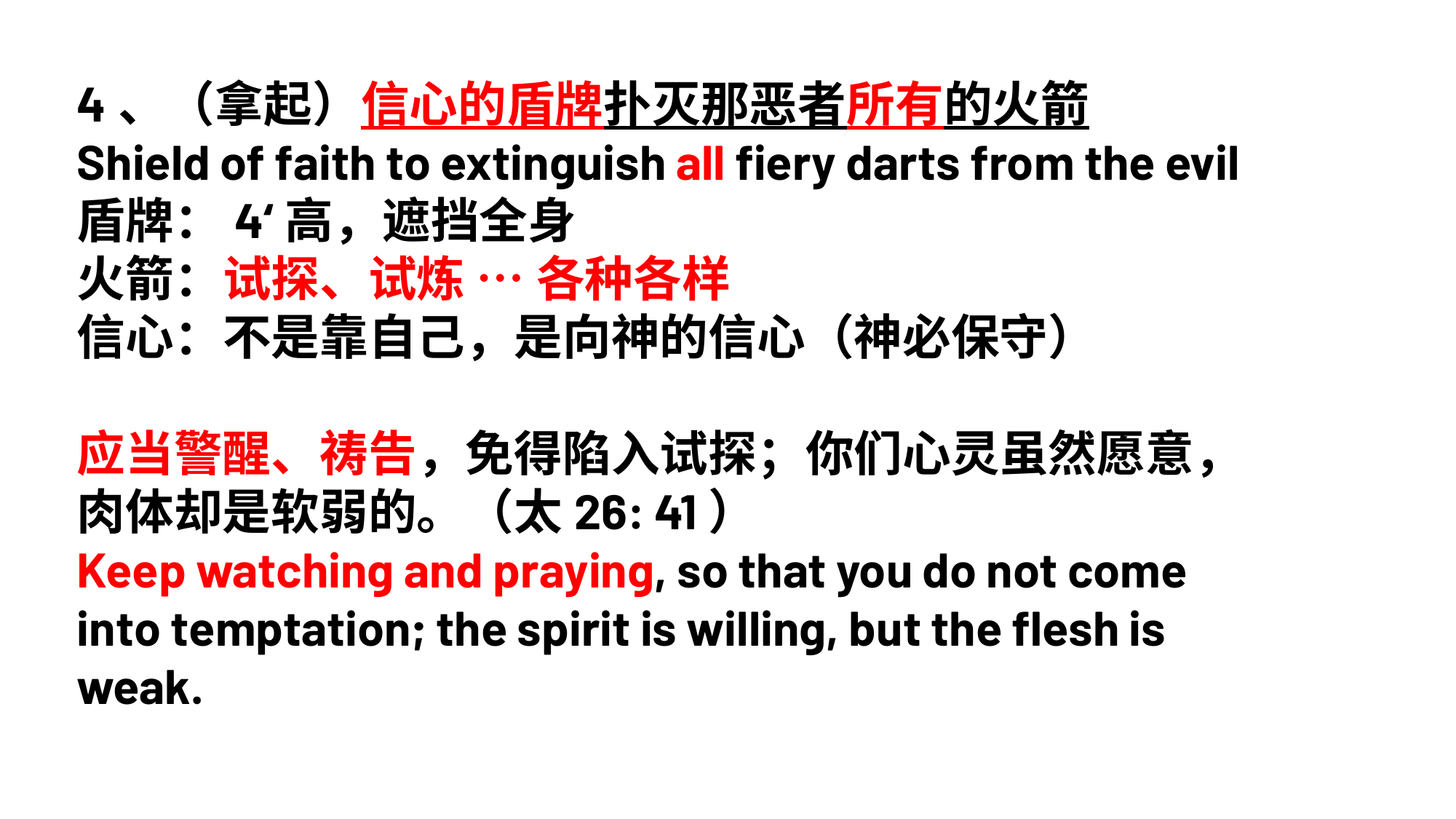

4、（拿起）信心的盾牌扑灭那恶者所有的火箭
Shield of faith to extinguish all fiery darts from the evil
盾牌：4‘高，遮挡全身
火箭：试探、试炼 … 各种各样
信心：不是靠自己，是向神的信心（神必保守）

应当警醒、祷告，免得陷入试探；你们心灵虽然愿意，肉体却是软弱的。（太26: 41）
Keep watching and praying, so that you do not come into temptation; the spirit is willing, but the flesh is weak.